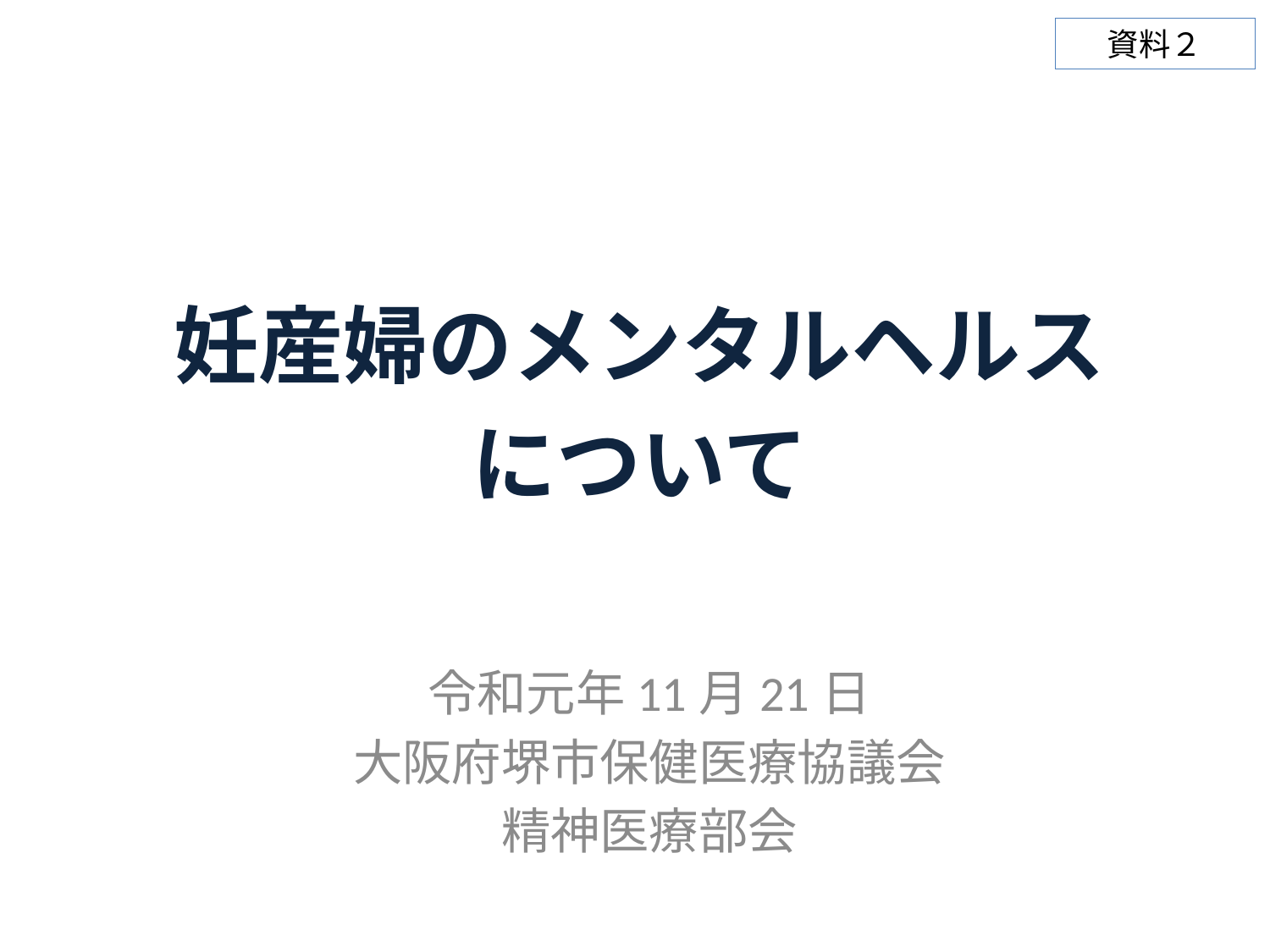

資料２
妊産婦のメンタルヘルス
について
令和元年11月21日
大阪府堺市保健医療協議会
精神医療部会